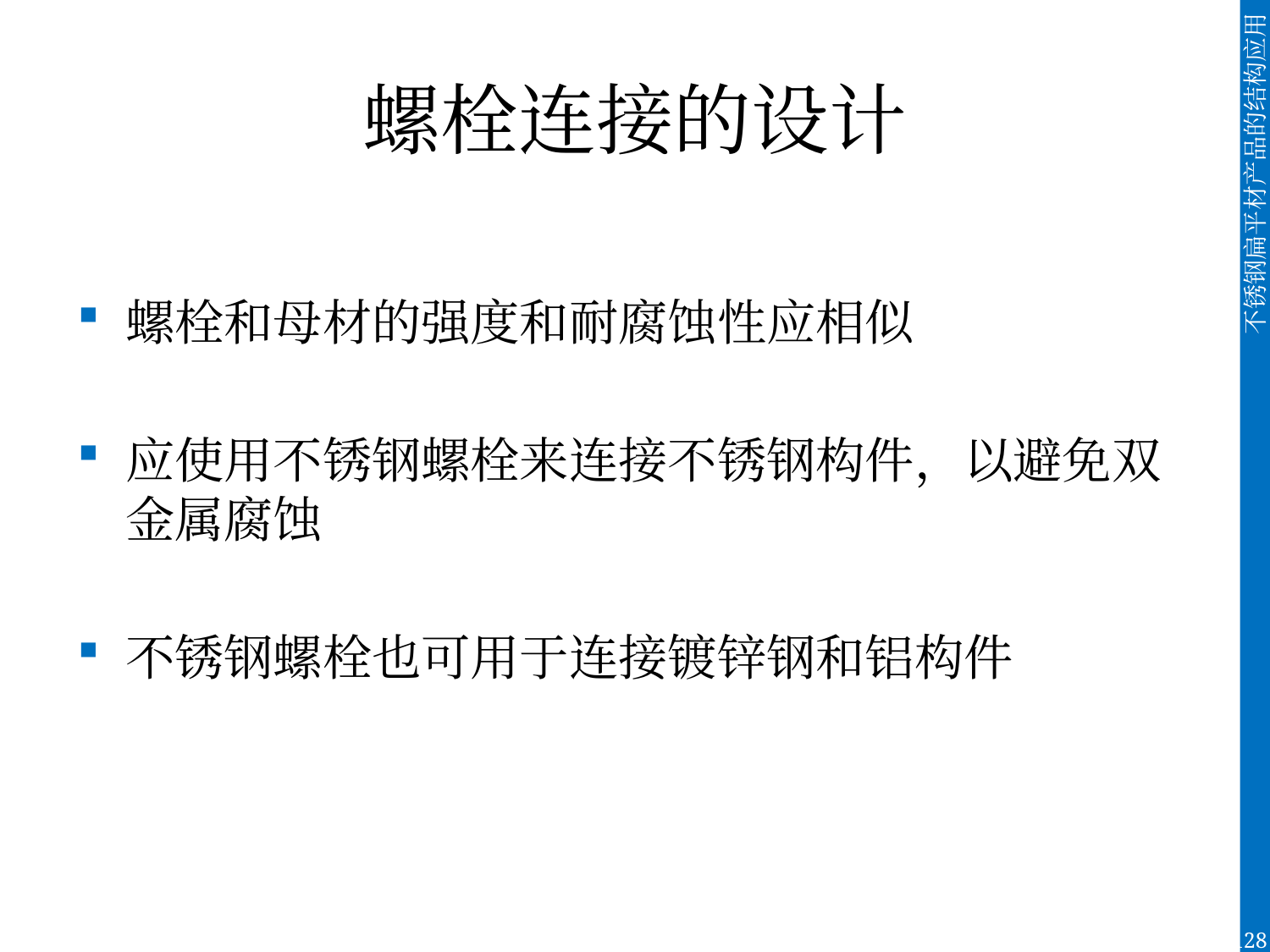

# 螺栓连接的设计

螺栓和母材的强度和耐腐蚀性应相似

应使用不锈钢螺栓来连接不锈钢构件，以避免双金属腐蚀

不锈钢螺栓也可用于连接镀锌钢和铝构件

128